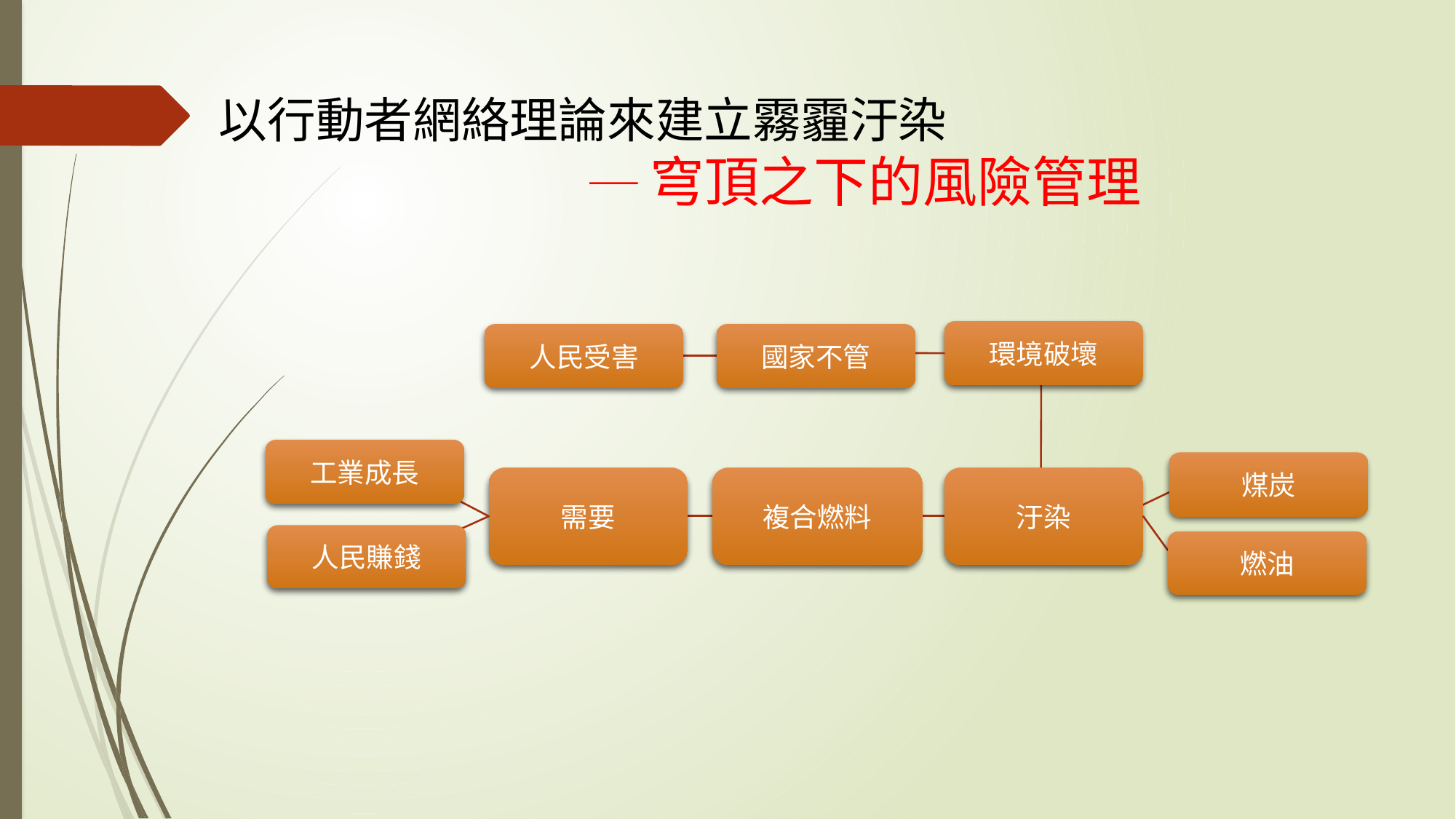

以行動者網絡理論來建立霧霾汙染
                                  ─穹頂之下的風險管理
環境破壞
人民受害
國家不管
工業成長
煤炭
需要
複合燃料
汙染
人民賺錢
燃油